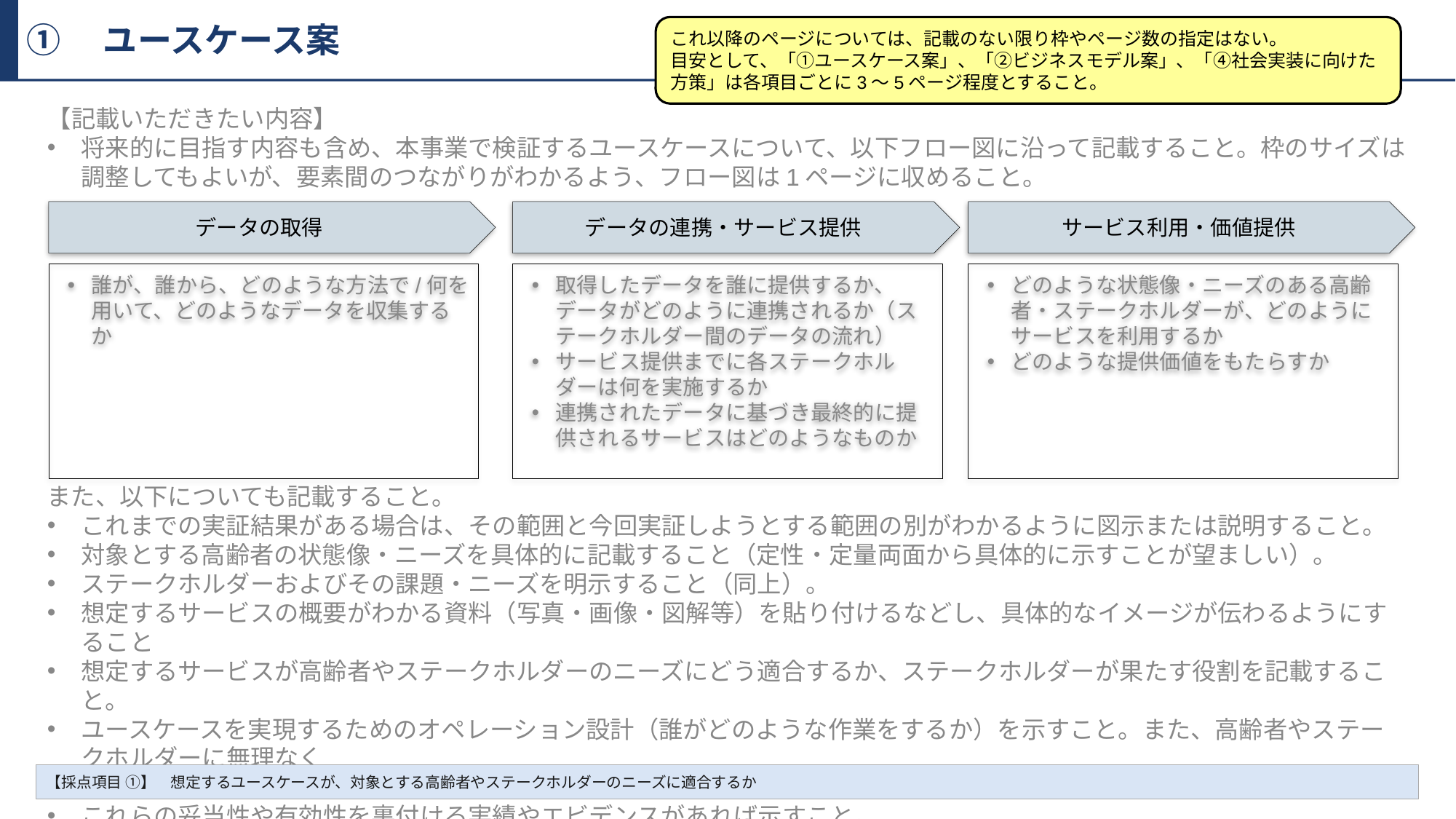

①　ユースケース案
これ以降のページについては、記載のない限り枠やページ数の指定はない。
目安として、「①ユースケース案」、「②ビジネスモデル案」、「④社会実装に向けた方策」は各項目ごとに3～5ページ程度とすること。

【記載いただきたい内容】
将来的に目指す内容も含め、本事業で検証するユースケースについて、以下フロー図に沿って記載すること。枠のサイズは調整してもよいが、要素間のつながりがわかるよう、フロー図は1ページに収めること。

また、以下についても記載すること。
これまでの実証結果がある場合は、その範囲と今回実証しようとする範囲の別がわかるように図示または説明すること。
対象とする高齢者の状態像・ニーズを具体的に記載すること（定性・定量両面から具体的に示すことが望ましい）。
ステークホルダーおよびその課題・ニーズを明示すること（同上）。
想定するサービスの概要がわかる資料（写真・画像・図解等）を貼り付けるなどし、具体的なイメージが伝わるようにすること
想定するサービスが高齢者やステークホルダーのニーズにどう適合するか、ステークホルダーが果たす役割を記載すること。
ユースケースを実現するためのオペレーション設計（誰がどのような作業をするか）を示すこと。また、高齢者やステークホルダーに無理なく
導入・利用・継続されるための工夫があれば示すこと。
これらの妥当性や有効性を裏付ける実績やエビデンスがあれば示すこと。
データの取得
データの連携・サービス提供
サービス利用・価値提供
誰が、誰から、どのような方法で/何を用いて、どのようなデータを収集するか
取得したデータを誰に提供するか、データがどのように連携されるか（ステークホルダー間のデータの流れ）
サービス提供までに各ステークホルダーは何を実施するか
連携されたデータに基づき最終的に提供されるサービスはどのようなものか
どのような状態像・ニーズのある高齢者・ステークホルダーが、どのようにサービスを利用するか
どのような提供価値をもたらすか
【採点項目 ①】　想定するユースケースが、対象とする高齢者やステークホルダーのニーズに適合するか